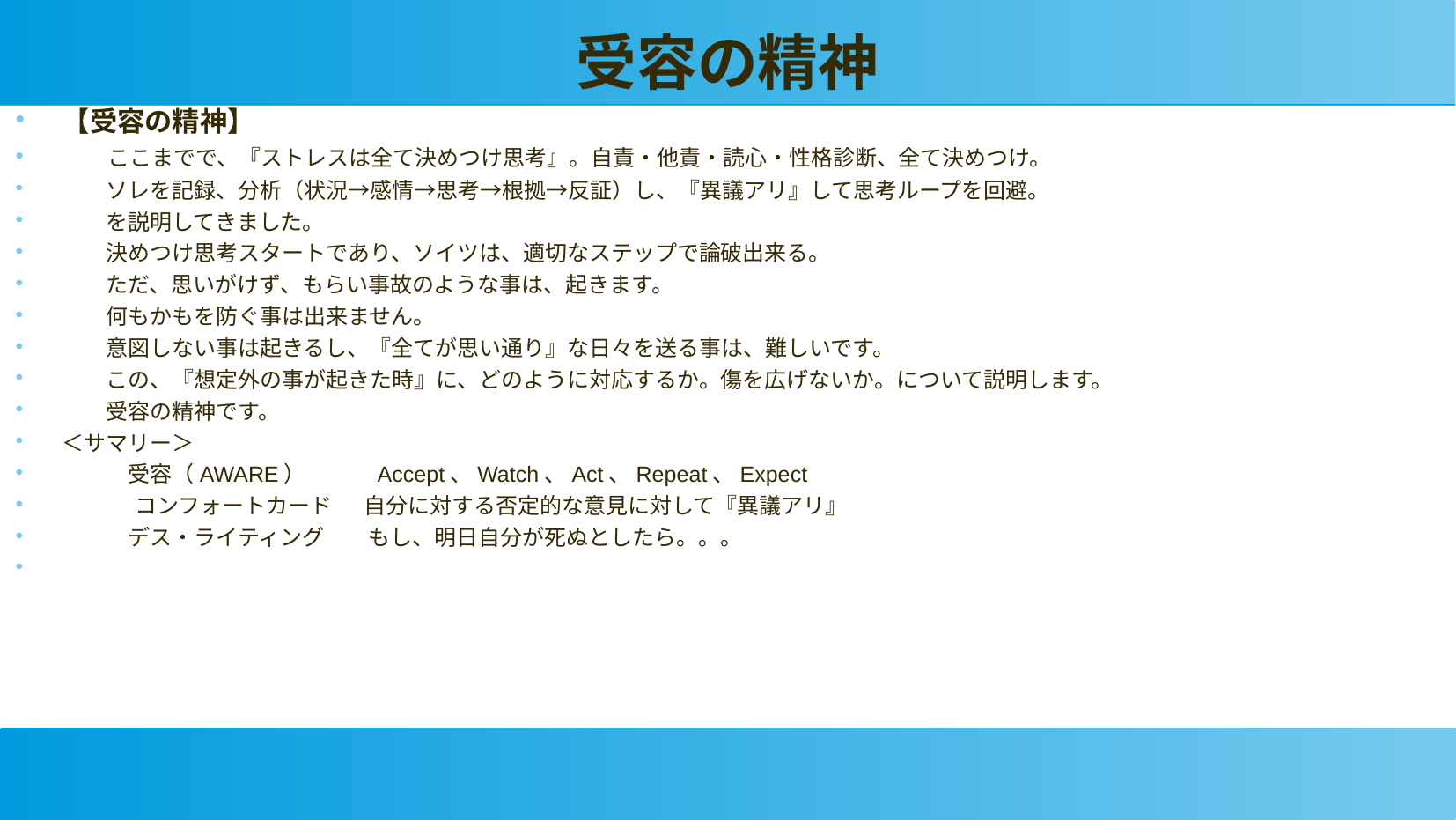

受容の精神
【受容の精神】
　　ここまでで、『ストレスは全て決めつけ思考』。自責・他責・読心・性格診断、全て決めつけ。
　　ソレを記録、分析（状況→感情→思考→根拠→反証）し、『異議アリ』して思考ループを回避。
　　を説明してきました。
　　決めつけ思考スタートであり、ソイツは、適切なステップで論破出来る。
　　ただ、思いがけず、もらい事故のような事は、起きます。
　　何もかもを防ぐ事は出来ません。
　　意図しない事は起きるし、『全てが思い通り』な日々を送る事は、難しいです。
　　この、『想定外の事が起きた時』に、どのように対応するか。傷を広げないか。について説明します。
　　受容の精神です。
＜サマリー＞
　　　受容（AWARE）　　　Accept、Watch、Act、Repeat、Expect
              コンフォートカード　  自分に対する否定的な意見に対して『異議アリ』
　　　デス・ライティング　　もし、明日自分が死ぬとしたら。。。